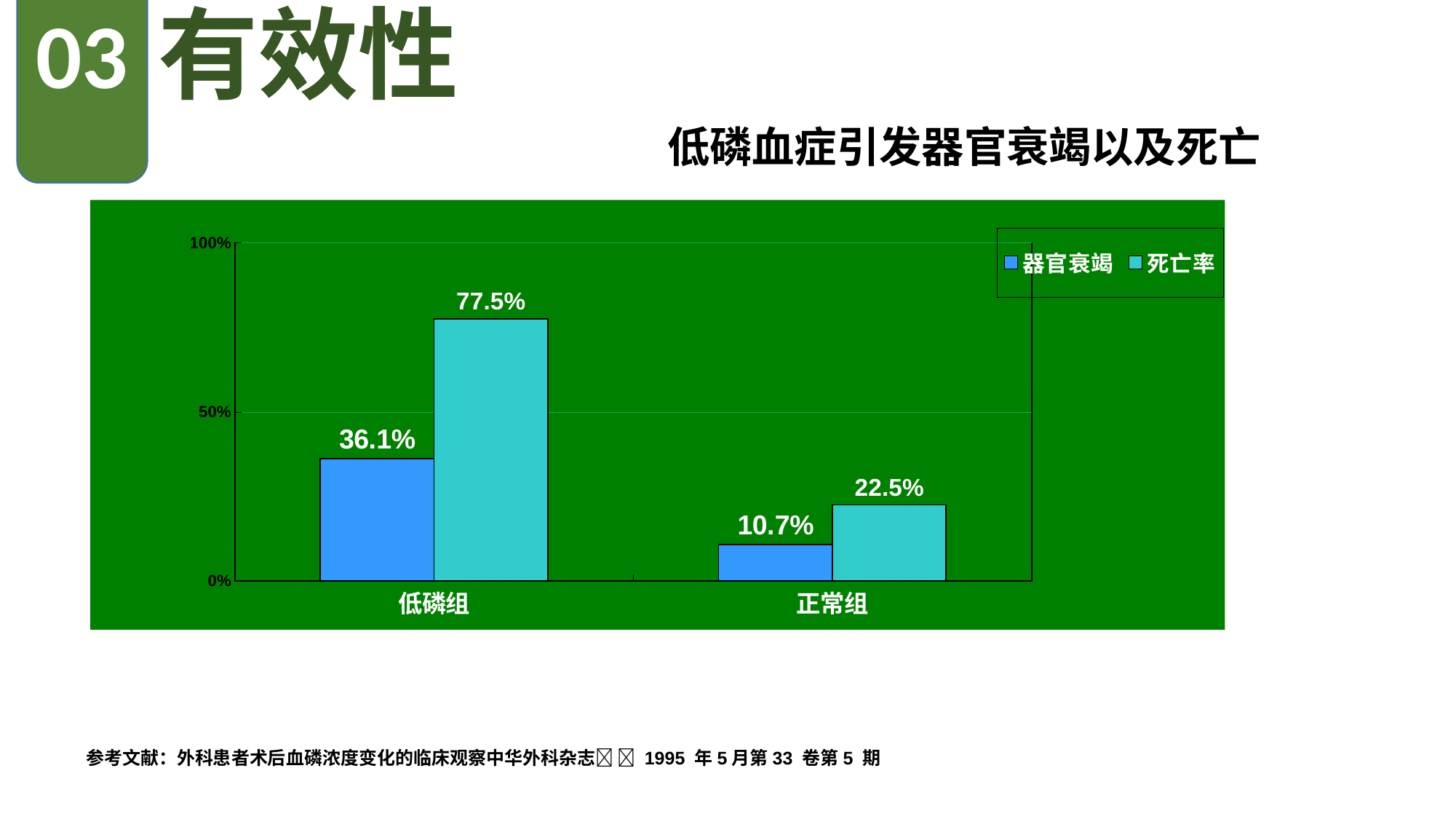

03
有效性
低磷血症引发器官衰竭以及死亡

### Chart

| Category | 器官衰竭 | 死亡率 |
|---|---|---|
| 低磷组 | 0.3606 | 0.775000000000001 |
| 正常组 | 0.1074 | 0.225 |
参考文献：外科患者术后血磷浓度变化的临床观察中华外科杂志􀀁 􀀁 1995 年5月第33 卷第5 期